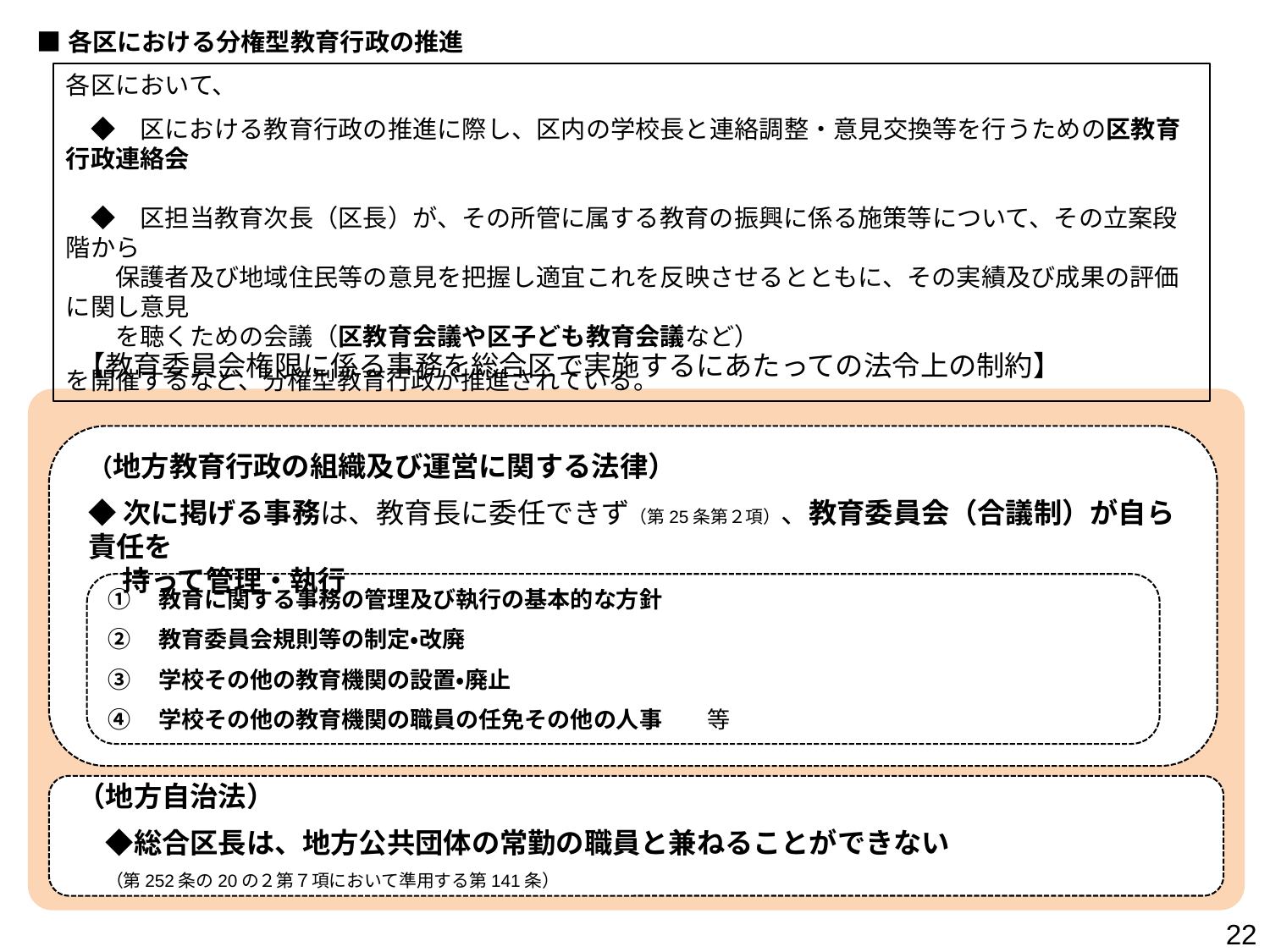

■各区における分権型教育行政の推進

各区において、

　◆　区における教育行政の推進に際し、区内の学校長と連絡調整・意見交換等を行うための区教育行政連絡会

　◆　区担当教育次長（区長）が、その所管に属する教育の振興に係る施策等について、その立案段階から
　　保護者及び地域住民等の意見を把握し適宜これを反映させるとともに、その実績及び成果の評価に関し意見
　　を聴くための会議（区教育会議や区子ども教育会議など）

を開催するなど、分権型教育行政が推進されている。
　【教育委員会権限に係る事務を総合区で実施するにあたっての法令上の制約】

（地方教育行政の組織及び運営に関する法律）

◆次に掲げる事務は、教育長に委任できず（第25条第２項）、教育委員会（合議制）が自ら責任を
　 持って管理・執行
①　教育に関する事務の管理及び執行の基本的な方針

②　教育委員会規則等の制定・改廃

③　学校その他の教育機関の設置・廃止

④　学校その他の教育機関の職員の任免その他の人事　　等
（地方自治法）

　◆総合区長は、地方公共団体の常勤の職員と兼ねることができない
　（第252条の20の２第７項において準用する第141条）
22